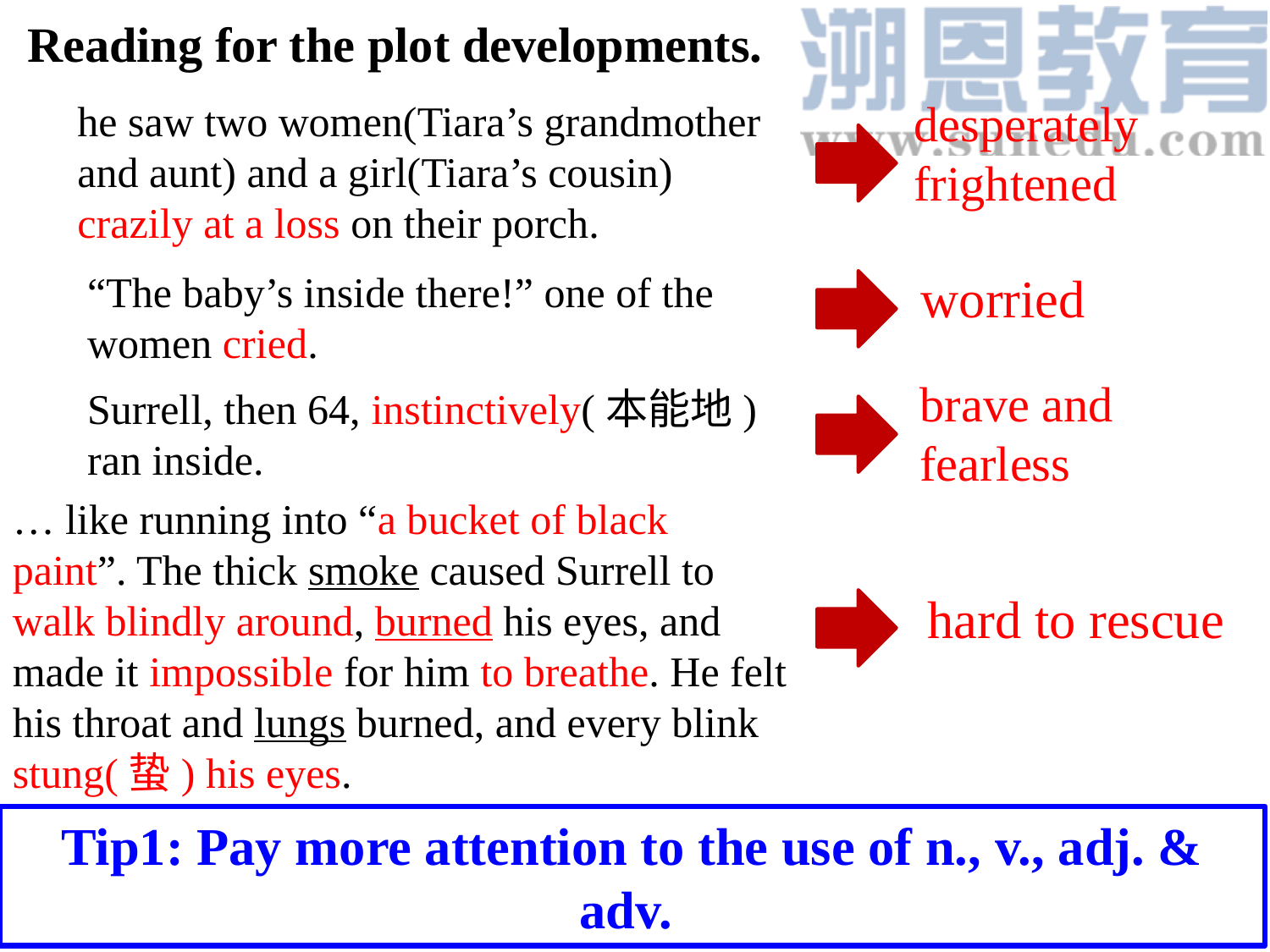

Reading for the plot developments.
desperately frightened
he saw two women(Tiara’s grandmother and aunt) and a girl(Tiara’s cousin) crazily at a loss on their porch.

worried
“The baby’s inside there!” one of the women cried.

brave and fearless
Surrell, then 64, instinctively(本能地) ran inside.

… like running into “a bucket of black paint”. The thick smoke caused Surrell to walk blindly around, burned his eyes, and made it impossible for him to breathe. He felt his throat and lungs burned, and every blink stung(蛰) his eyes.
hard to rescue

Tip1: Pay more attention to the use of n., v., adj. & adv.
7